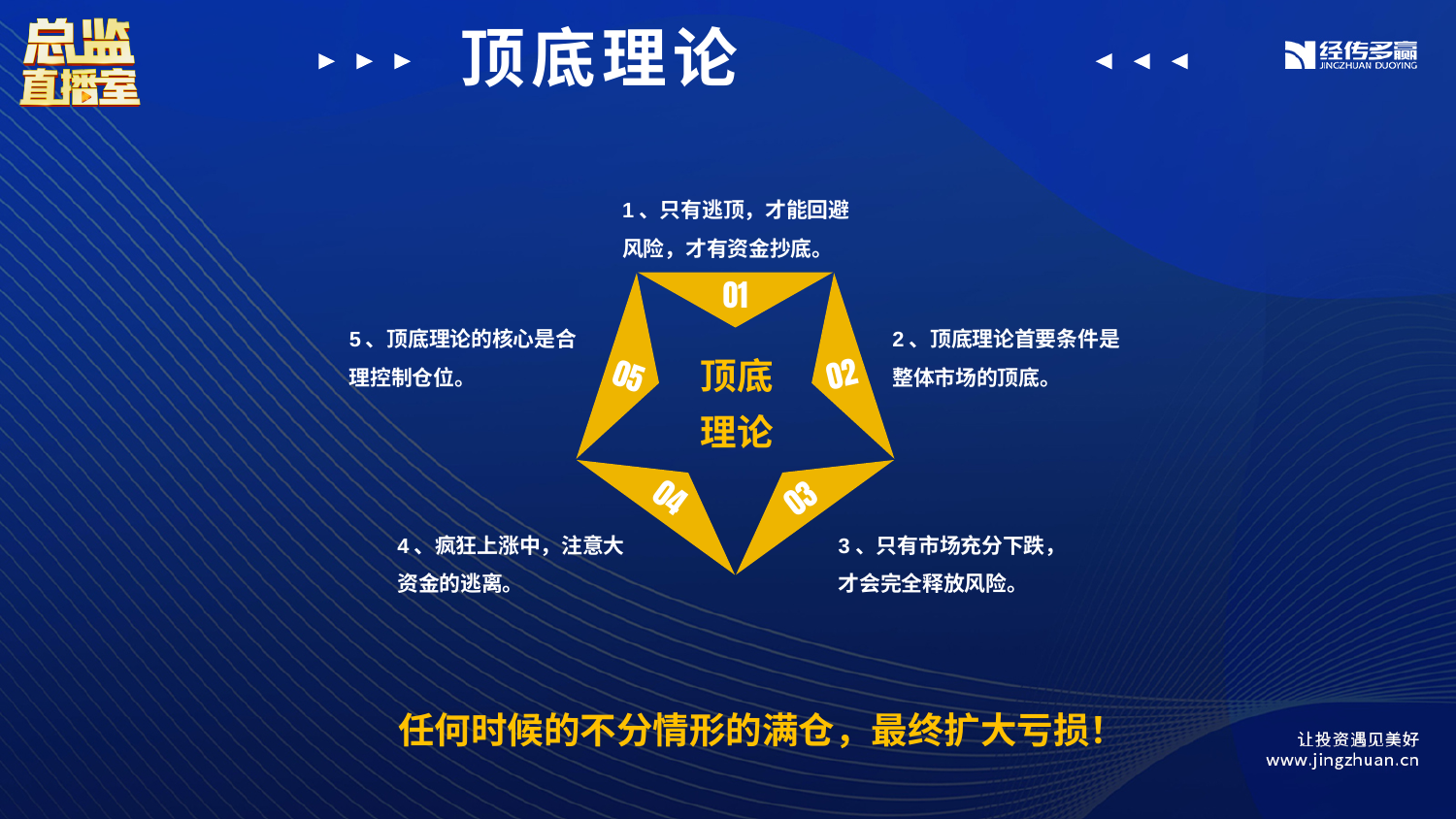

顶底理论

1、只有逃顶，才能回避风险，才有资金抄底。
01
02
05
5、顶底理论的核心是合理控制仓位。
2、顶底理论首要条件是整体市场的顶底。
顶底
理论
04
03
4、疯狂上涨中，注意大资金的逃离。
3、只有市场充分下跌，才会完全释放风险。
任何时候的不分情形的满仓，最终扩大亏损！